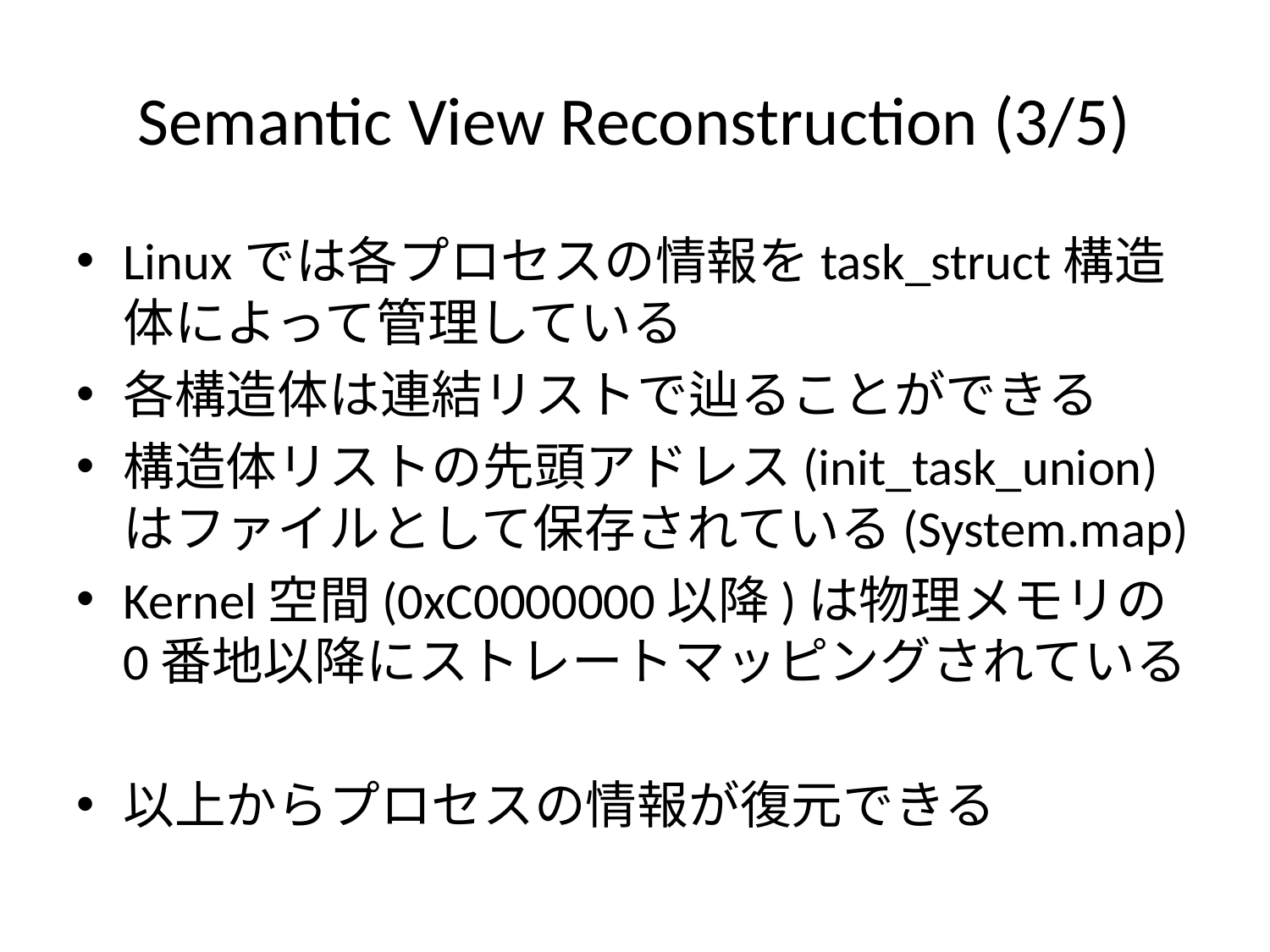

# Semantic View Reconstruction (3/5)
Linuxでは各プロセスの情報をtask_struct構造体によって管理している
各構造体は連結リストで辿ることができる
構造体リストの先頭アドレス(init_task_union)はファイルとして保存されている(System.map)
Kernel空間(0xC0000000以降)は物理メモリの0番地以降にストレートマッピングされている

以上からプロセスの情報が復元できる